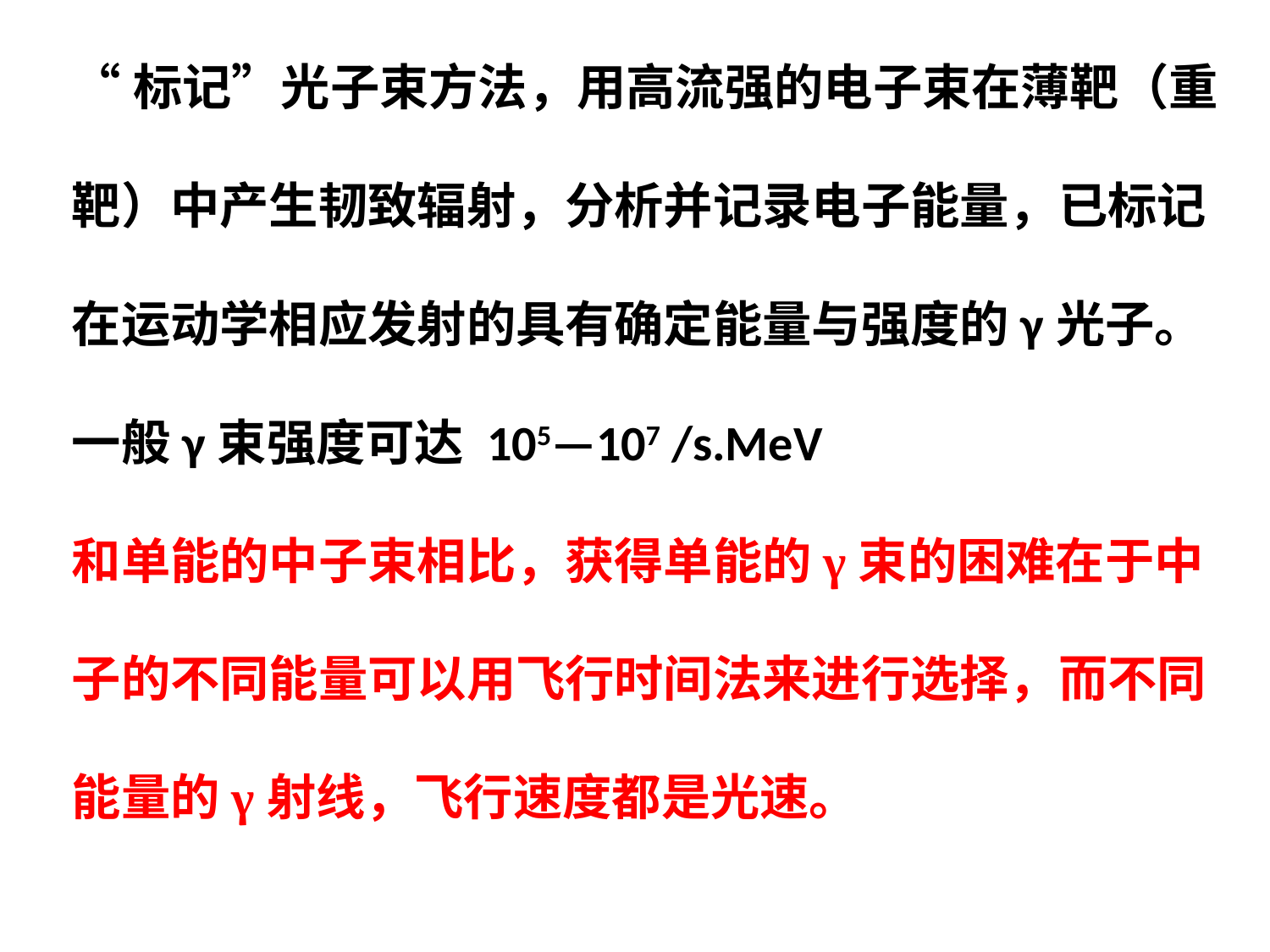

“标记”光子束方法，用高流强的电子束在薄靶（重

靶）中产生韧致辐射，分析并记录电子能量，已标记

在运动学相应发射的具有确定能量与强度的γ光子。

一般γ束强度可达 105—107 /s.MeV

和单能的中子束相比，获得单能的γ束的困难在于中

子的不同能量可以用飞行时间法来进行选择，而不同

能量的γ射线，飞行速度都是光速。